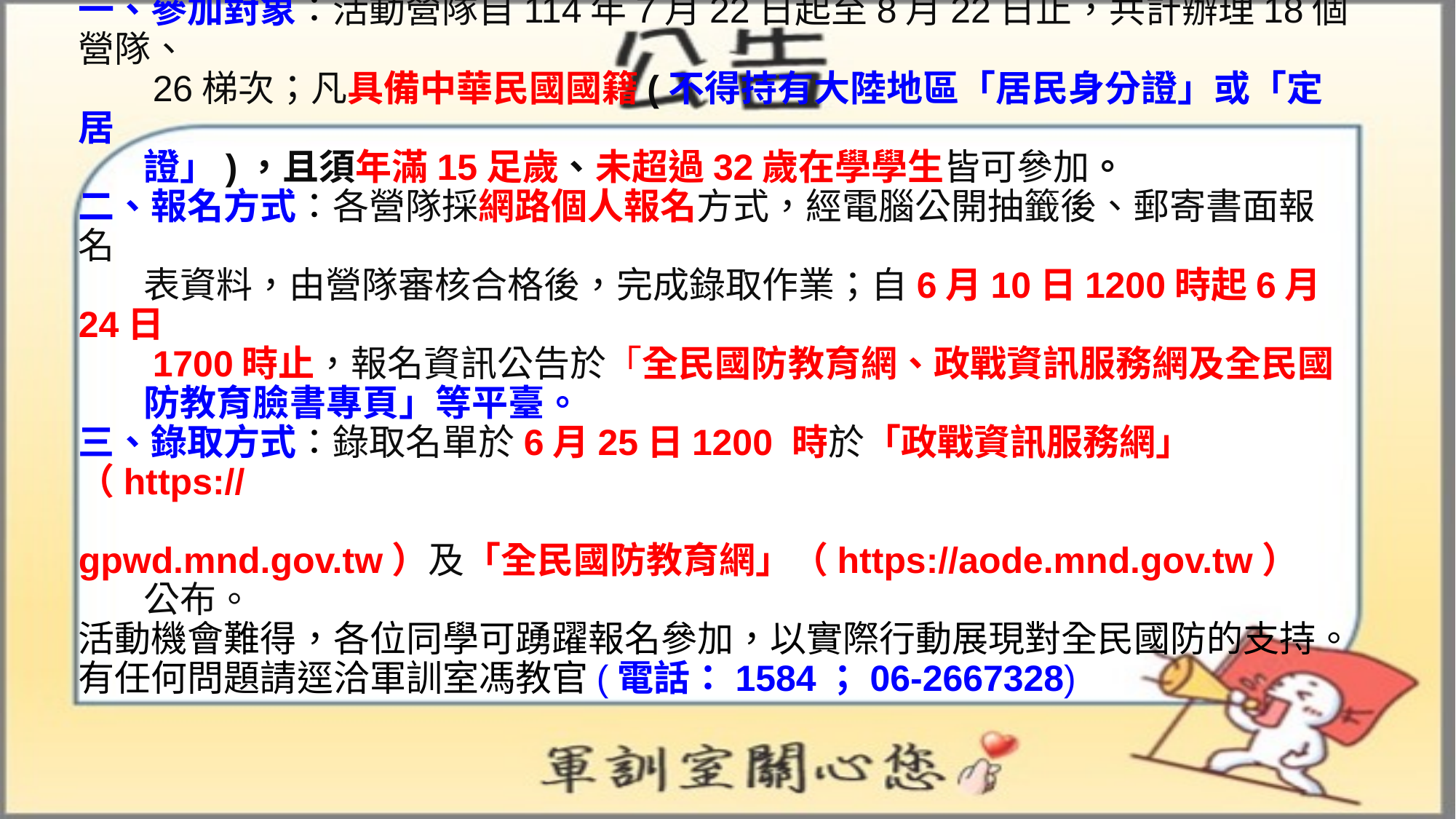

# 國防部民國114年全民國防教育「暑期戰鬥營」活動訊息 一、參加對象：活動營隊自114年7月22日起至8月22日止，共計辦理18個營隊、 26梯次；凡具備中華民國國籍(不得持有大陸地區「居民身分證」或「定居 證」)，且須年滿15足歲、未超過32歲在學學生皆可參加。 二、報名方式：各營隊採網路個人報名方式，經電腦公開抽籤後、郵寄書面報名 表資料，由營隊審核合格後，完成錄取作業；自6月10日1200時起6月24日 1700時止，報名資訊公告於「全民國防教育網、政戰資訊服務網及全民國 防教育臉書專頁」等平臺。 三、錄取方式：錄取名單於6月25日1200 時於「政戰資訊服務網」（https:// gpwd.mnd.gov.tw）及「全民國防教育網」（https://aode.mnd.gov.tw） 公布。 活動機會難得，各位同學可踴躍報名參加，以實際行動展現對全民國防的支持。有任何問題請逕洽軍訓室馮教官(電話：1584；06-2667328)